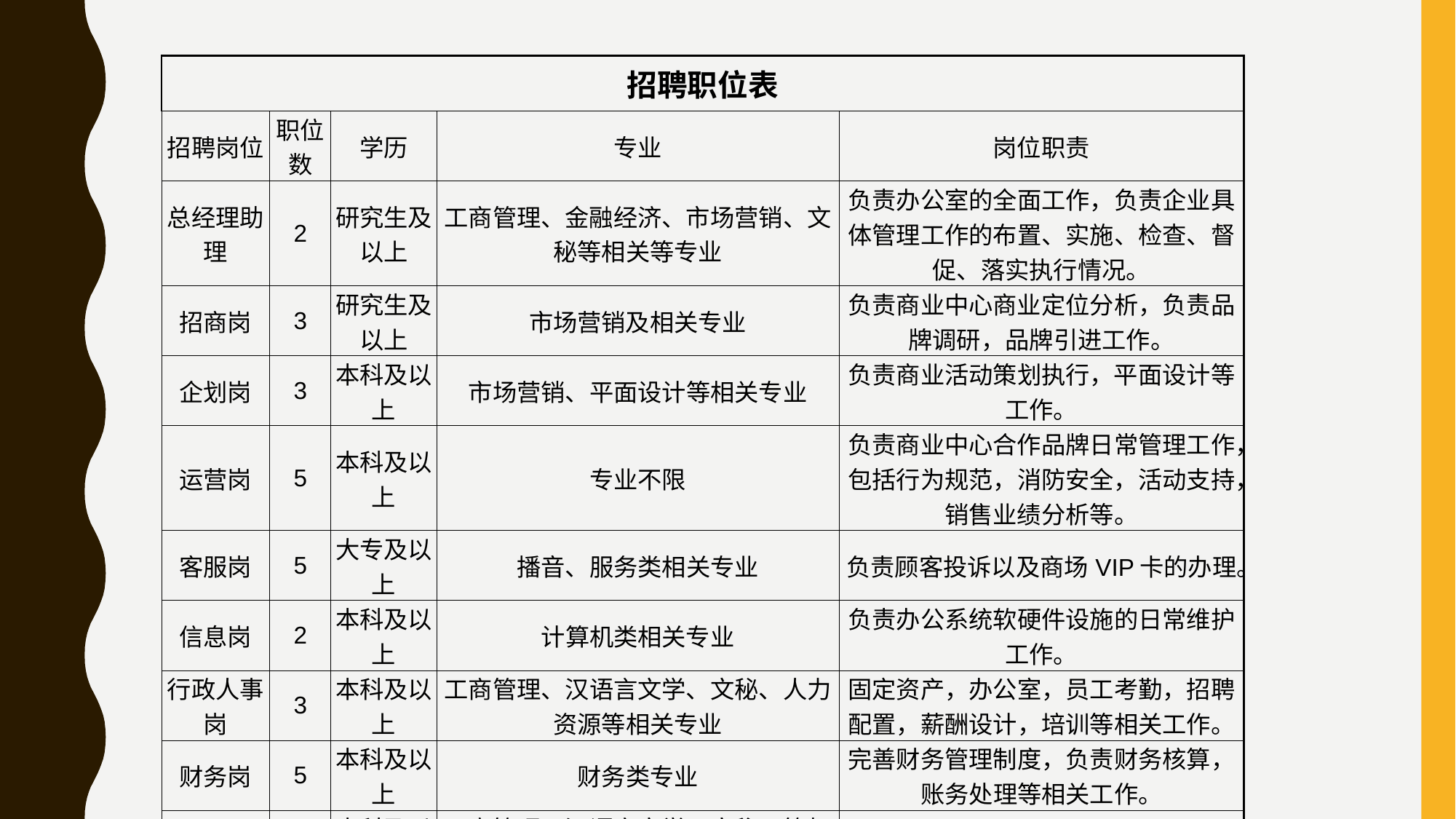

#
| 招聘职位表 |  |  |  |  |
| --- | --- | --- | --- | --- |
| 招聘岗位 | 职位数 | 学历 | 专业 | 岗位职责 |
| 总经理助理 | 2 | 研究生及以上 | 工商管理、金融经济、市场营销、文秘等相关等专业 | 负责办公室的全面工作，负责企业具体管理工作的布置、实施、检查、督促、落实执行情况。 |
| 招商岗 | 3 | 研究生及以上 | 市场营销及相关专业 | 负责商业中心商业定位分析，负责品牌调研，品牌引进工作。 |
| 企划岗 | 3 | 本科及以上 | 市场营销、平面设计等相关专业 | 负责商业活动策划执行，平面设计等工作。 |
| 运营岗 | 5 | 本科及以上 | 专业不限 | 负责商业中心合作品牌日常管理工作，包括行为规范，消防安全，活动支持，销售业绩分析等。 |
| 客服岗 | 5 | 大专及以上 | 播音、服务类相关专业 | 负责顾客投诉以及商场VIP卡的办理。 |
| 信息岗 | 2 | 本科及以上 | 计算机类相关专业 | 负责办公系统软硬件设施的日常维护工作。 |
| 行政人事岗 | 3 | 本科及以上 | 工商管理、汉语言文学、文秘、人力资源等相关专业 | 固定资产，办公室，员工考勤，招聘配置，薪酬设计，培训等相关工作。 |
| 财务岗 | 5 | 本科及以上 | 财务类专业 | 完善财务管理制度，负责财务核算，账务处理等相关工作。 |
| 文员岗 | 3 | 本科及以上 | 工商管理、汉语言文学、文秘、等相关专业 | 负责部门办公室内勤工作。 |